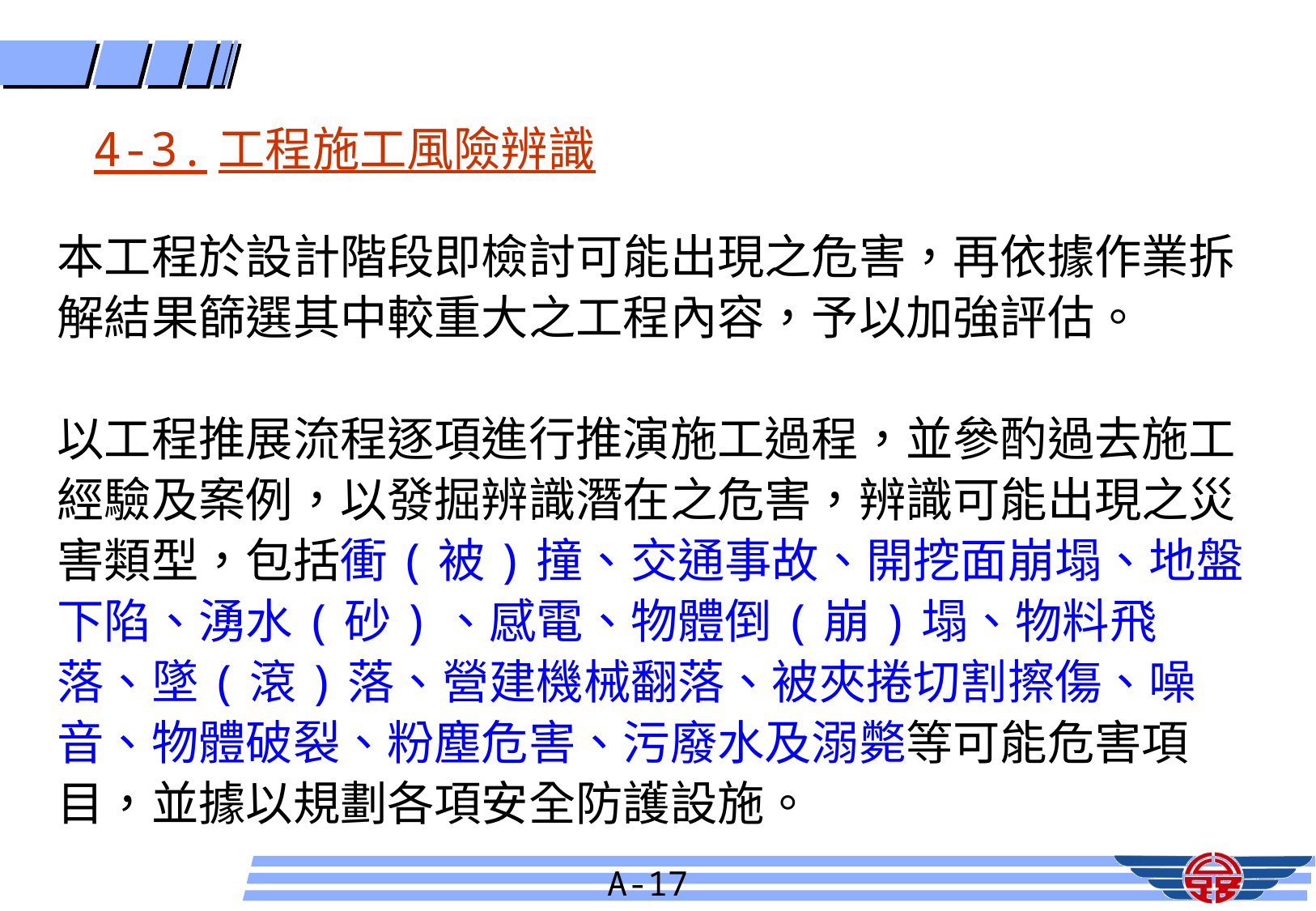

4-3.工程施工風險辨識
本工程於設計階段即檢討可能出現之危害，再依據作業拆解結果篩選其中較重大之工程內容，予以加強評估。

以工程推展流程逐項進行推演施工過程，並參酌過去施工經驗及案例，以發掘辨識潛在之危害，辨識可能出現之災害類型，包括衝(被)撞、交通事故、開挖面崩塌、地盤下陷、湧水(砂)、感電、物體倒(崩)塌、物料飛落、墜(滾)落、營建機械翻落、被夾捲切割擦傷、噪音、物體破裂、粉塵危害、污廢水及溺斃等可能危害項目，並據以規劃各項安全防護設施。